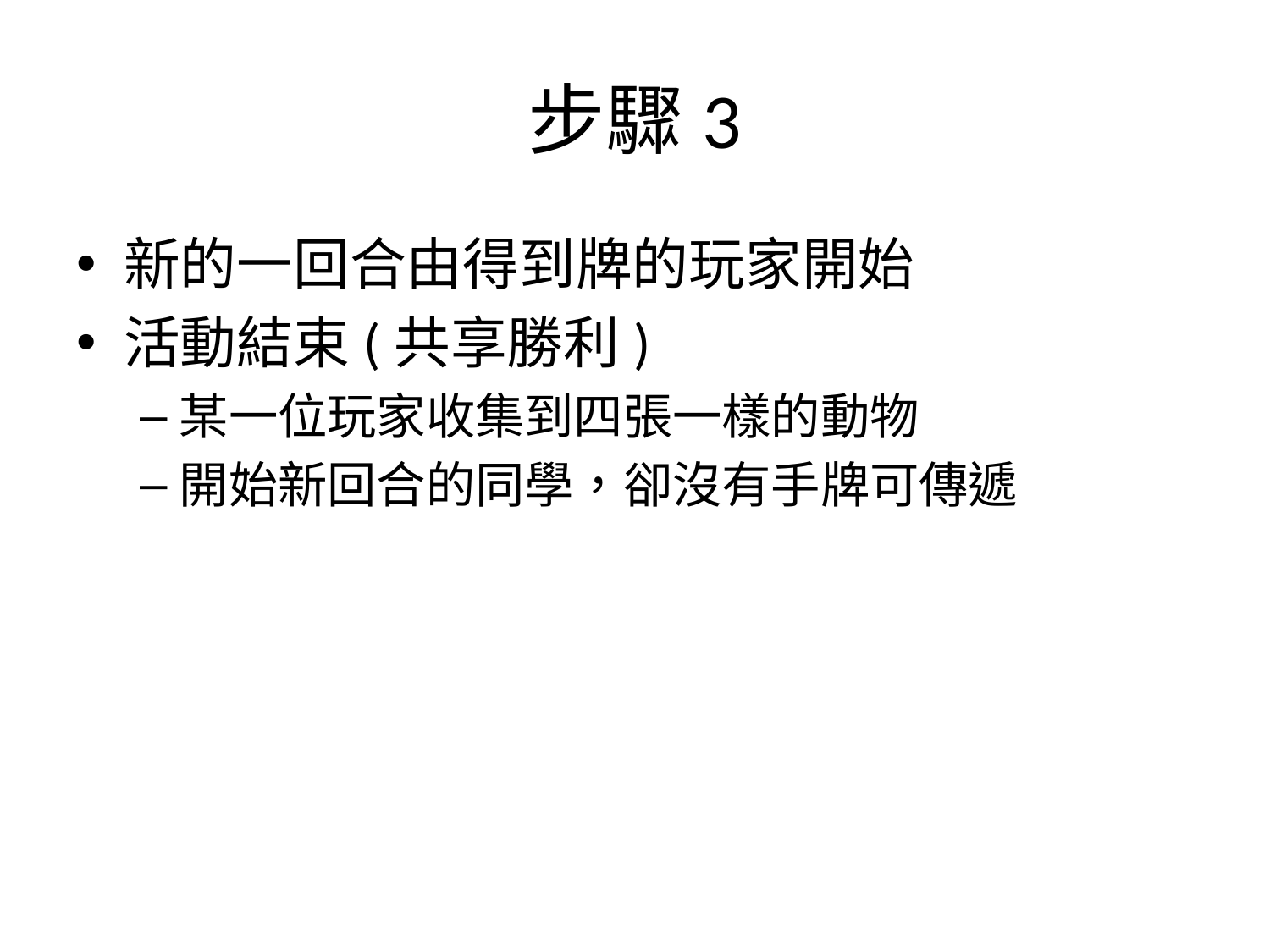

# 步驟3
新的一回合由得到牌的玩家開始
活動結束(共享勝利)
某一位玩家收集到四張一樣的動物
開始新回合的同學，卻沒有手牌可傳遞